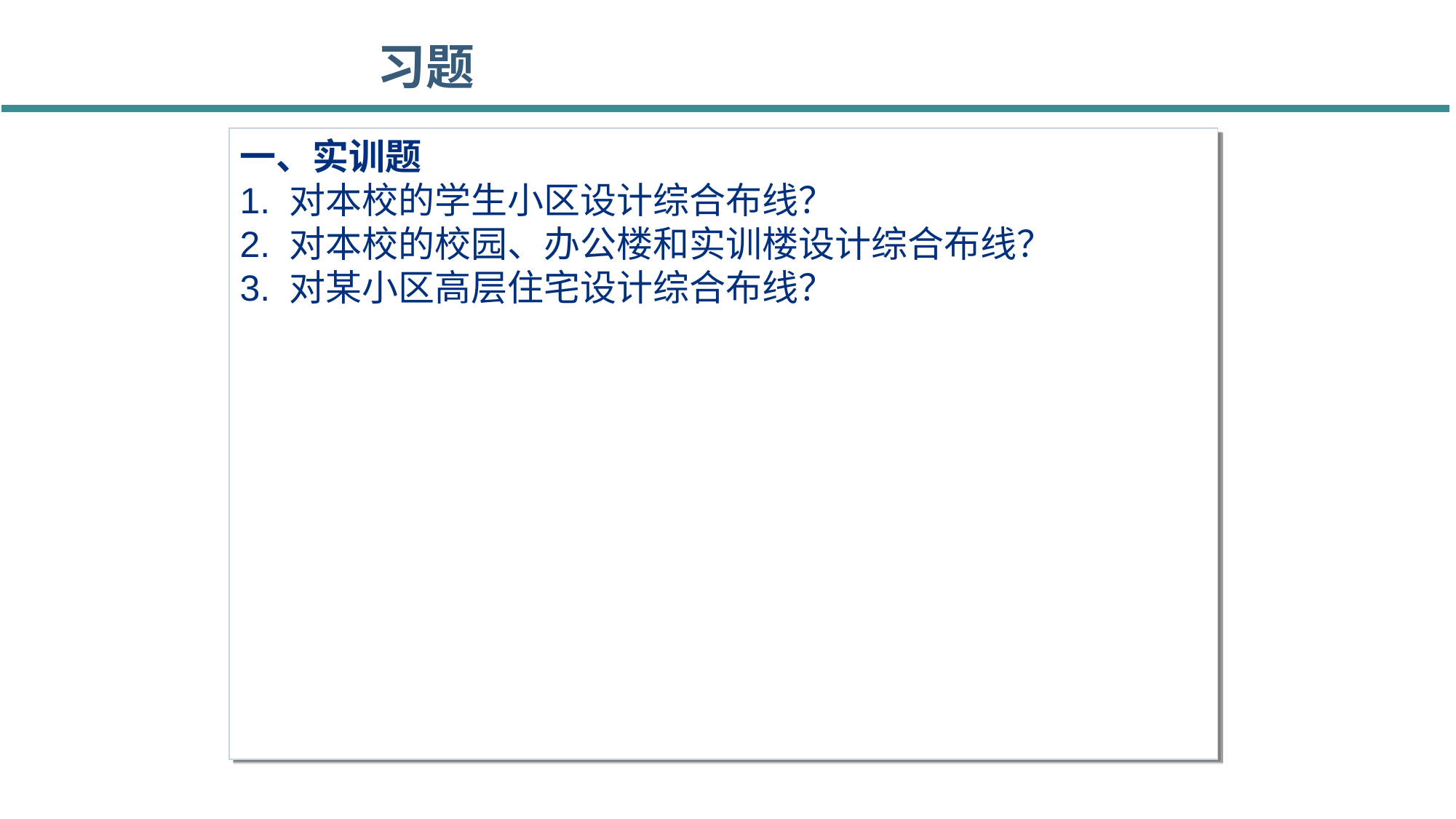

习题
一、实训题
1. 对本校的学生小区设计综合布线？
2. 对本校的校园、办公楼和实训楼设计综合布线？
3. 对某小区高层住宅设计综合布线？